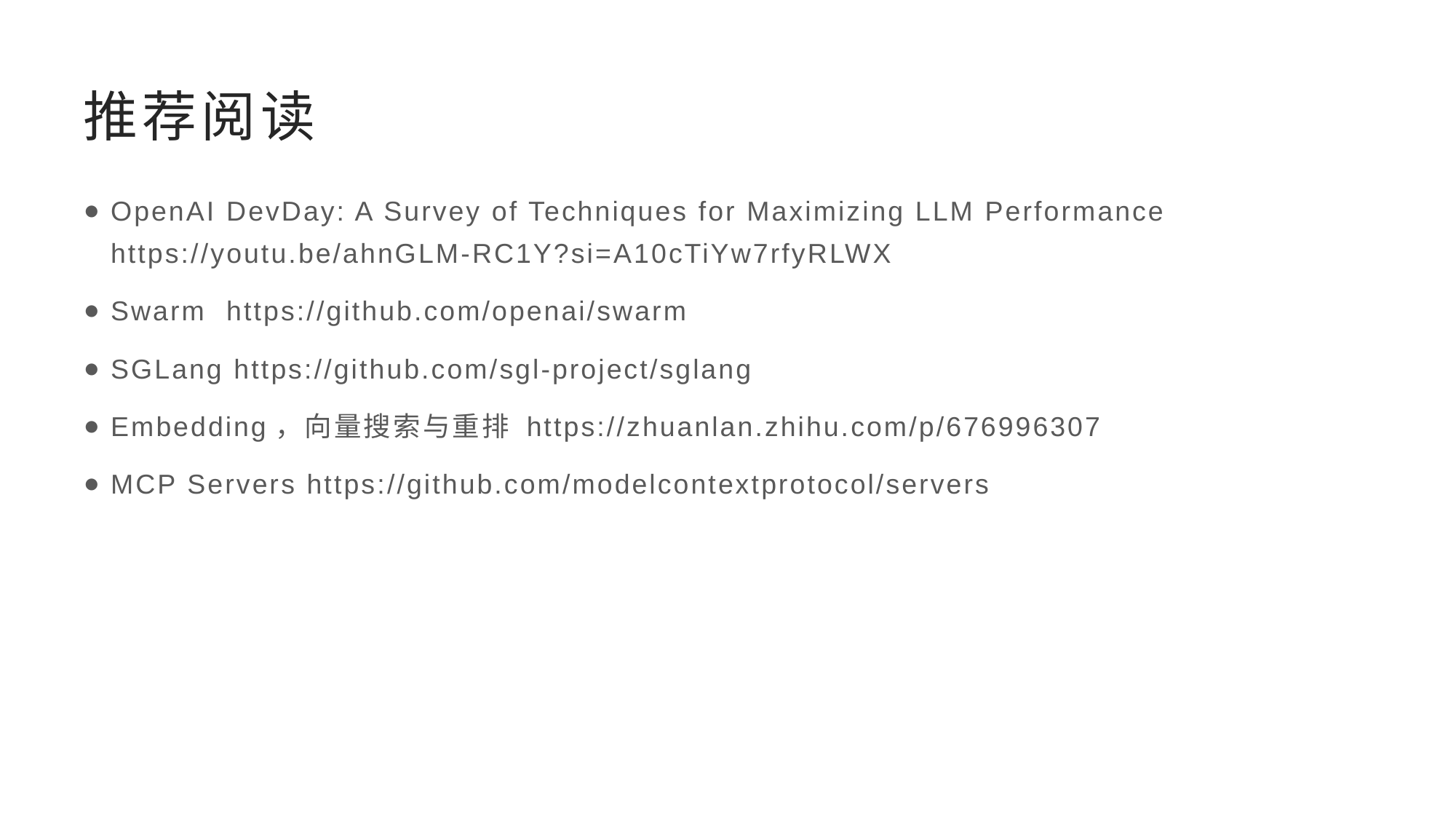

# 推荐阅读
OpenAI DevDay: A Survey of Techniques for Maximizing LLM Performance https://youtu.be/ahnGLM-RC1Y?si=A10cTiYw7rfyRLWX
Swarm  https://github.com/openai/swarm
SGLang https://github.com/sgl-project/sglang
Embedding，向量搜索与重排 https://zhuanlan.zhihu.com/p/676996307
MCP Servers https://github.com/modelcontextprotocol/servers